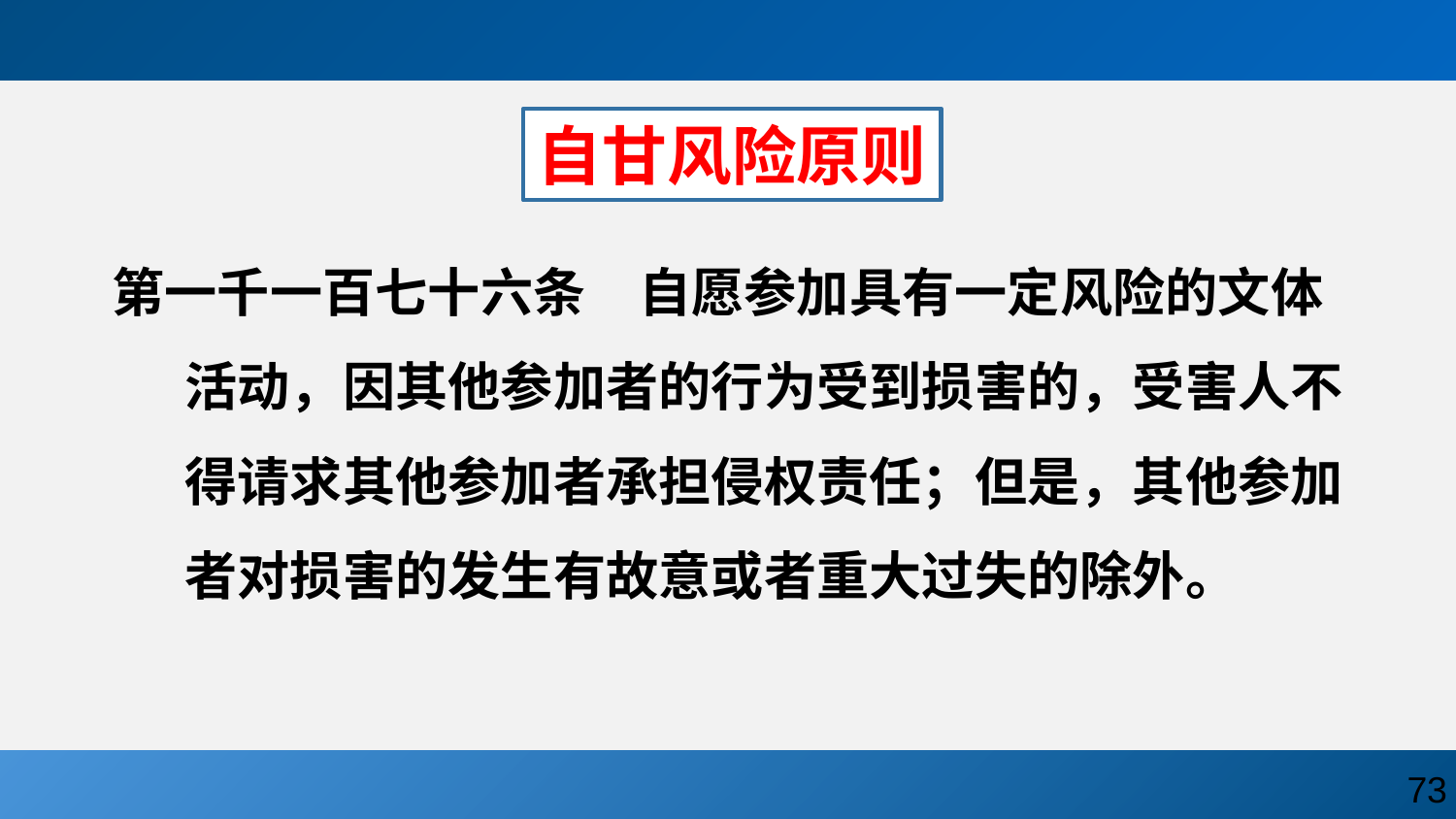

自甘风险原则
第一千一百七十六条  自愿参加具有一定风险的文体活动，因其他参加者的行为受到损害的，受害人不得请求其他参加者承担侵权责任；但是，其他参加者对损害的发生有故意或者重大过失的除外。

73